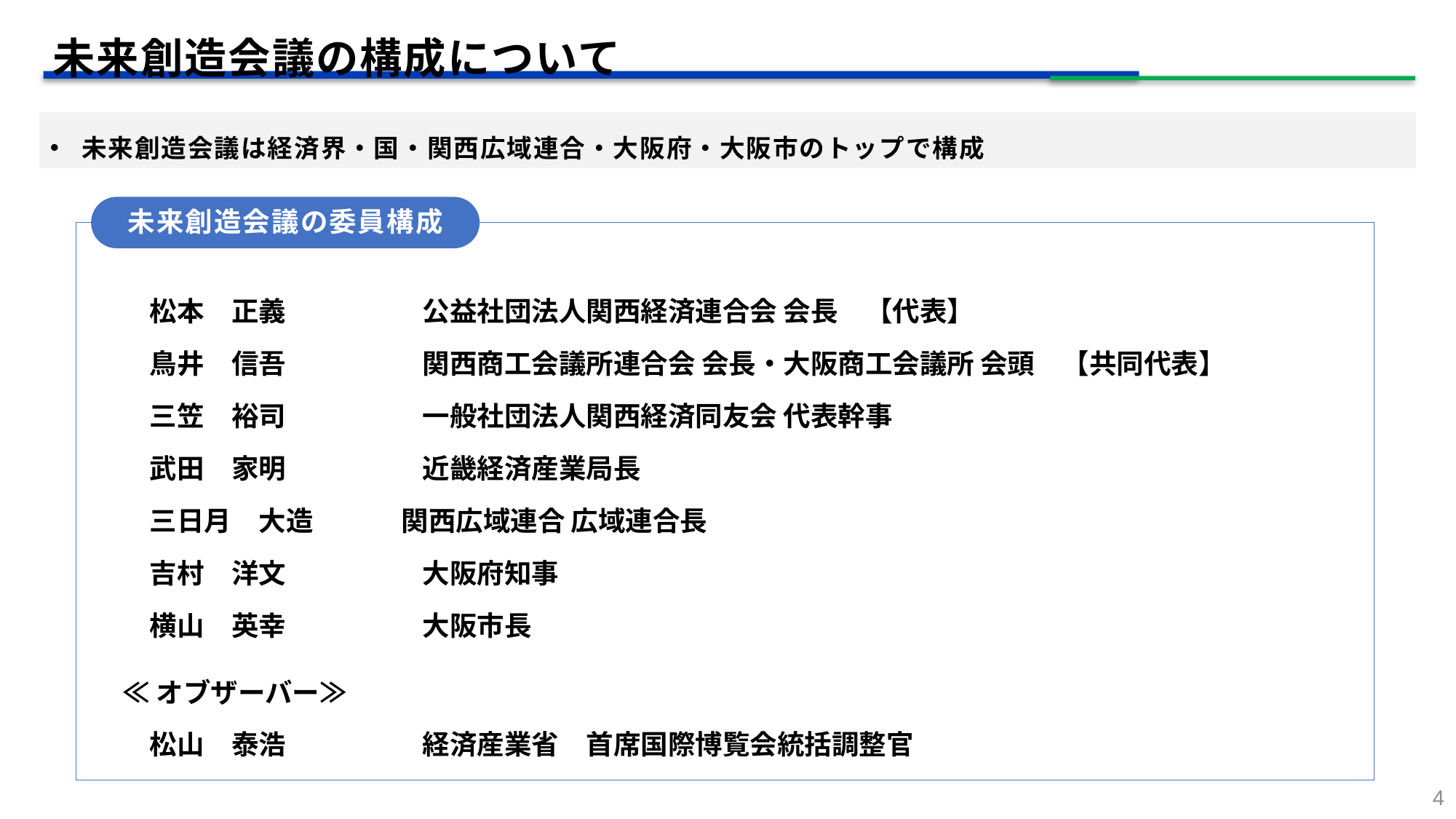

未来創造会議の構成について
未来創造会議は経済界・国・関西広域連合・大阪府・大阪市のトップで構成
未来創造会議の委員構成

　松本　正義　　　　　公益社団法人関西経済連合会 会長　【代表】
　鳥井　信吾　　　　　関西商工会議所連合会 会長・大阪商工会議所 会頭　【共同代表】
　三笠　裕司　　　　　一般社団法人関西経済同友会 代表幹事
　武田　家明　　　　　近畿経済産業局長
　三日月　大造　　　 関西広域連合 広域連合長
　吉村　洋文　　　　　大阪府知事
　横山　英幸　　　　　大阪市長

≪オブザーバー≫
　松山　泰浩　　　　　経済産業省　首席国際博覧会統括調整官